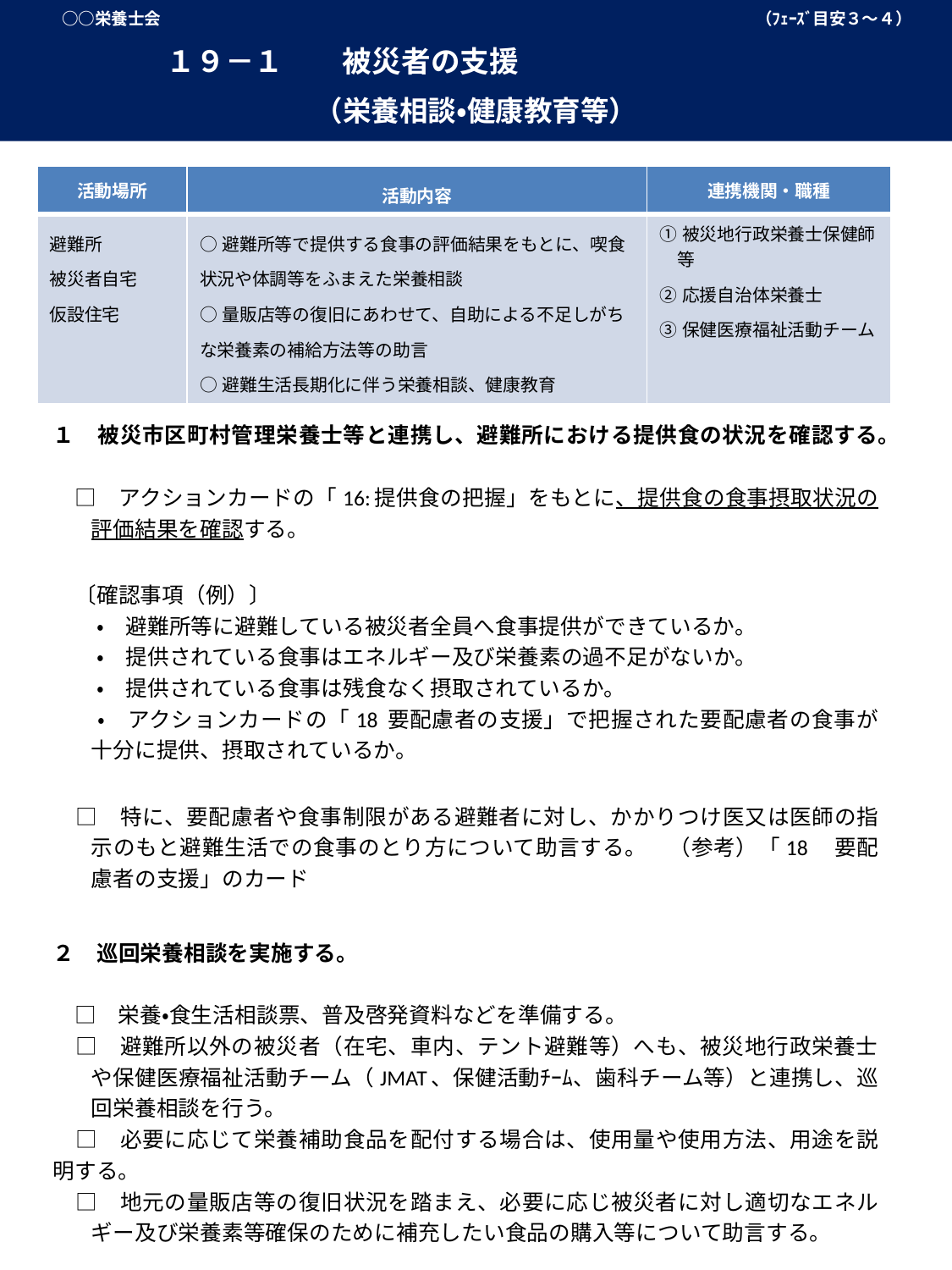

○○栄養士会　　　　　　　　　　　　　　　　　　　　　　　　　　　　　　　　　　　　（ﾌｪｰｽﾞ目安３～４）
　　　　 　１９－１　　被災者の支援
（栄養相談・健康教育等）
| 活動場所 | 活動内容 | 連携機関・職種 |
| --- | --- | --- |
| 避難所 被災者自宅 仮設住宅 | ○避難所等で提供する食事の評価結果をもとに、喫食状況や体調等をふまえた栄養相談 ○量販店等の復旧にあわせて、自助による不足しがちな栄養素の補給方法等の助言 ○避難生活長期化に伴う栄養相談、健康教育 | ①被災地行政栄養士保健師　等 ②応援自治体栄養士 ③保健医療福祉活動チーム |
１　被災市区町村管理栄養士等と連携し、避難所における提供食の状況を確認する。

　□　アクションカードの「16:提供食の把握」をもとに、提供食の食事摂取状況の評価結果を確認する。

　〔確認事項（例）〕
　　・　避難所等に避難している被災者全員へ食事提供ができているか。
　　・　提供されている食事はエネルギー及び栄養素の過不足がないか。
　　・　提供されている食事は残食なく摂取されているか。
　　・　アクションカードの「18 要配慮者の支援」で把握された要配慮者の食事が十分に提供、摂取されているか。

　□　特に、要配慮者や食事制限がある避難者に対し、かかりつけ医又は医師の指示のもと避難生活での食事のとり方について助言する。　（参考）「18　要配慮者の支援」のカード

２　巡回栄養相談を実施する。

　□　栄養・食生活相談票、普及啓発資料などを準備する。
　□　避難所以外の被災者（在宅、車内、テント避難等）へも、被災地行政栄養士や保健医療福祉活動チーム（JMAT、保健活動ﾁｰﾑ、歯科チーム等）と連携し、巡回栄養相談を行う。
　□　必要に応じて栄養補助食品を配付する場合は、使用量や使用方法、用途を説明する。
　□　地元の量販店等の復旧状況を踏まえ、必要に応じ被災者に対し適切なエネルギー及び栄養素等確保のために補充したい食品の購入等について助言する。